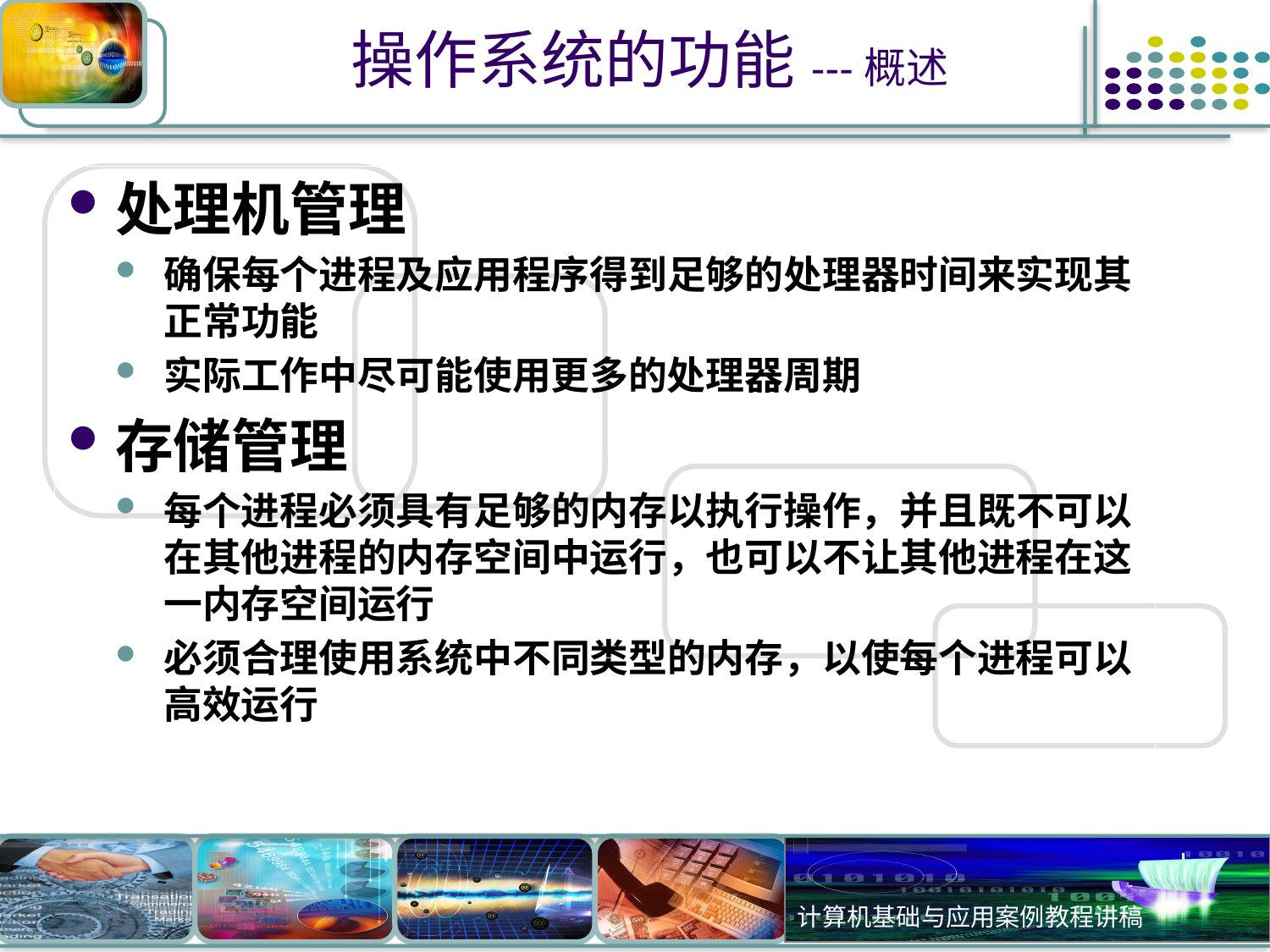

# 操作系统的功能---概述
处理机管理
确保每个进程及应用程序得到足够的处理器时间来实现其正常功能
实际工作中尽可能使用更多的处理器周期
存储管理
每个进程必须具有足够的内存以执行操作，并且既不可以在其他进程的内存空间中运行，也可以不让其他进程在这一内存空间运行
必须合理使用系统中不同类型的内存，以使每个进程可以高效运行